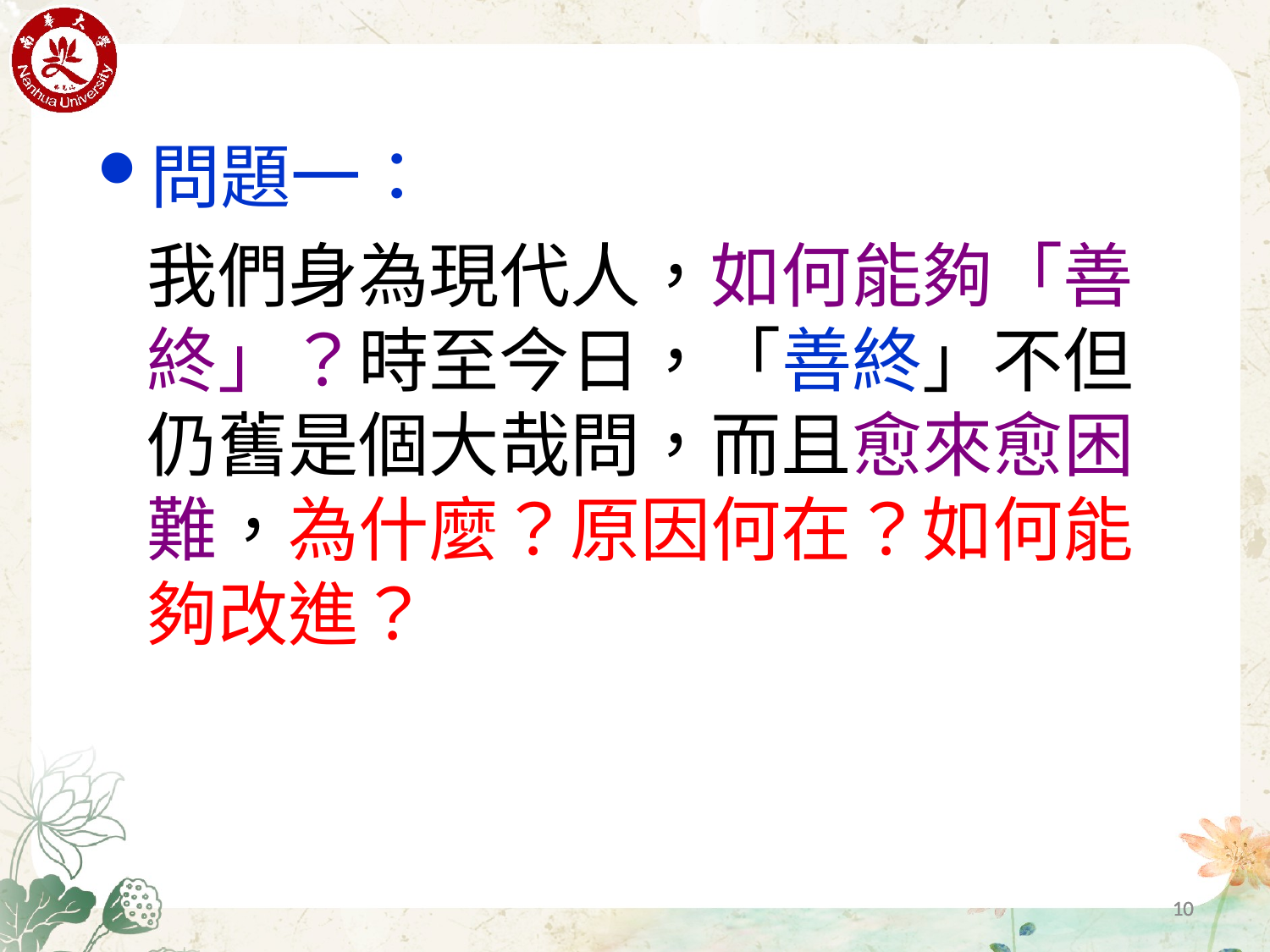

問題一：
	我們身為現代人，如何能夠「善終」？時至今日，「善終」不但仍舊是個大哉問，而且愈來愈困難，為什麼？原因何在？如何能夠改進？
10
10
10